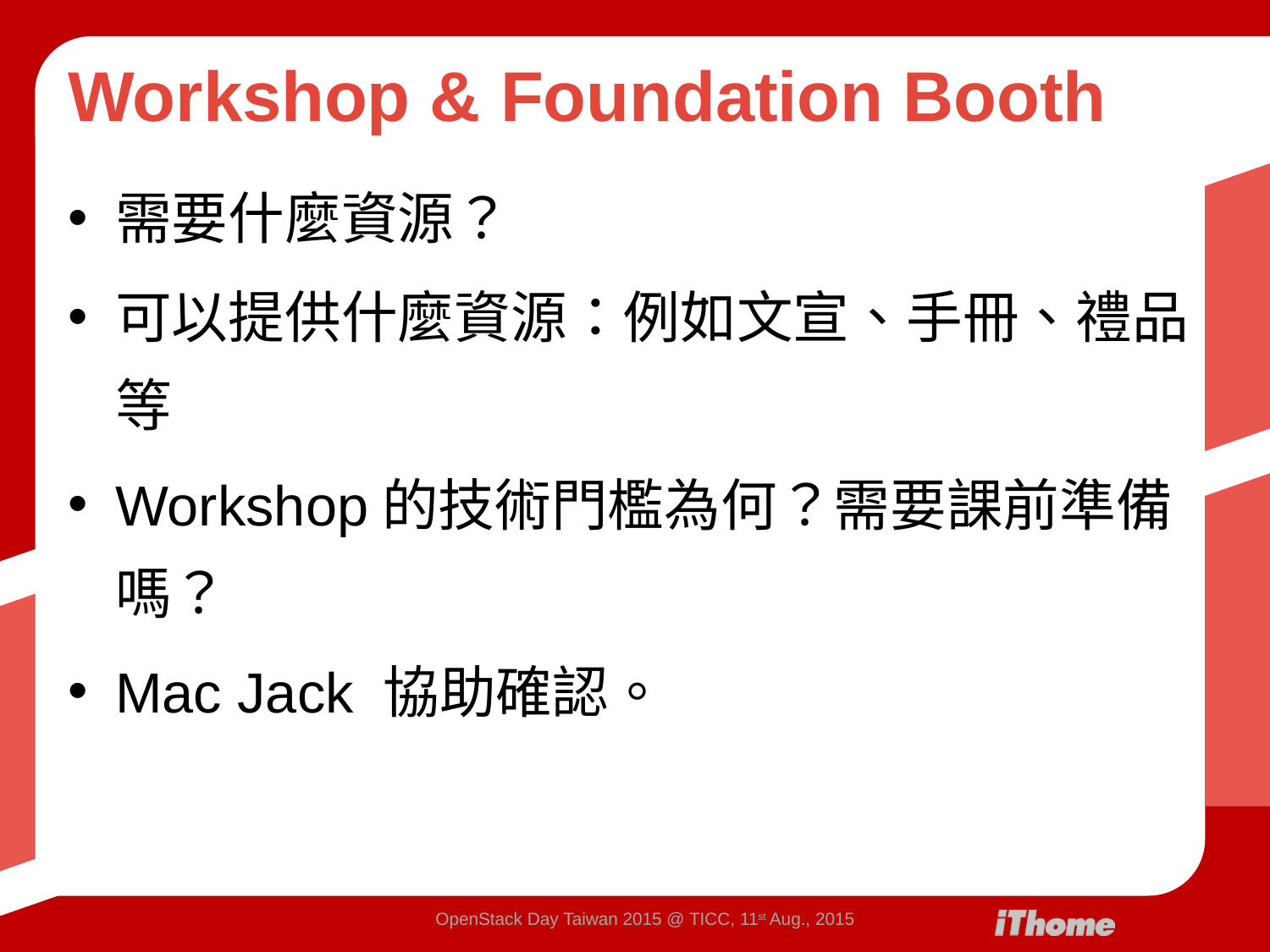

# Workshop & Foundation Booth
需要什麼資源？
可以提供什麼資源：例如文宣、手冊、禮品等
Workshop的技術門檻為何？需要課前準備嗎？
Mac Jack 協助確認。